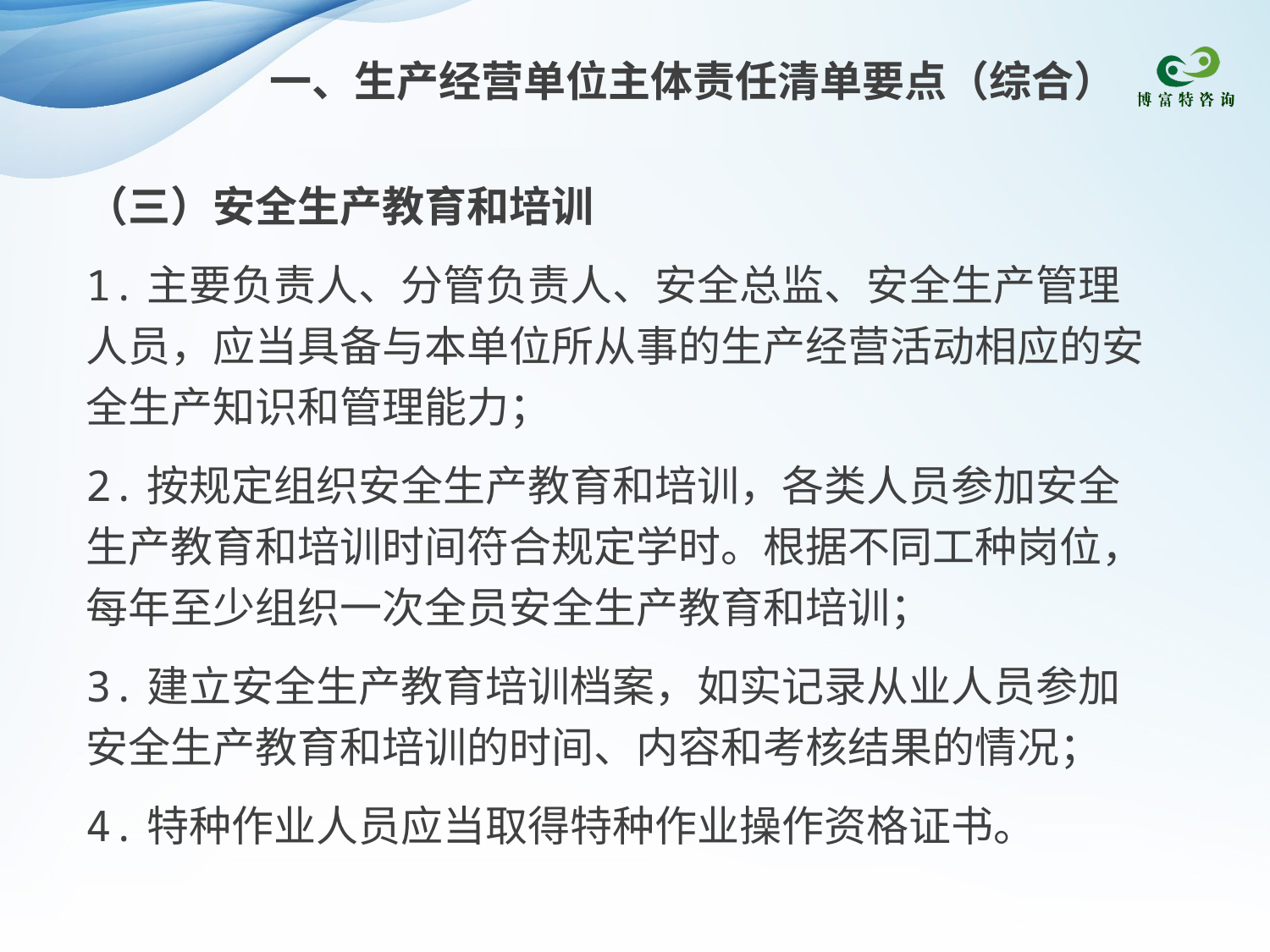

# 一、生产经营单位主体责任清单要点（综合）
（三）安全生产教育和培训
1.主要负责人、分管负责人、安全总监、安全生产管理人员，应当具备与本单位所从事的生产经营活动相应的安全生产知识和管理能力；
2.按规定组织安全生产教育和培训，各类人员参加安全生产教育和培训时间符合规定学时。根据不同工种岗位，每年至少组织一次全员安全生产教育和培训；
3.建立安全生产教育培训档案，如实记录从业人员参加安全生产教育和培训的时间、内容和考核结果的情况；
4.特种作业人员应当取得特种作业操作资格证书。